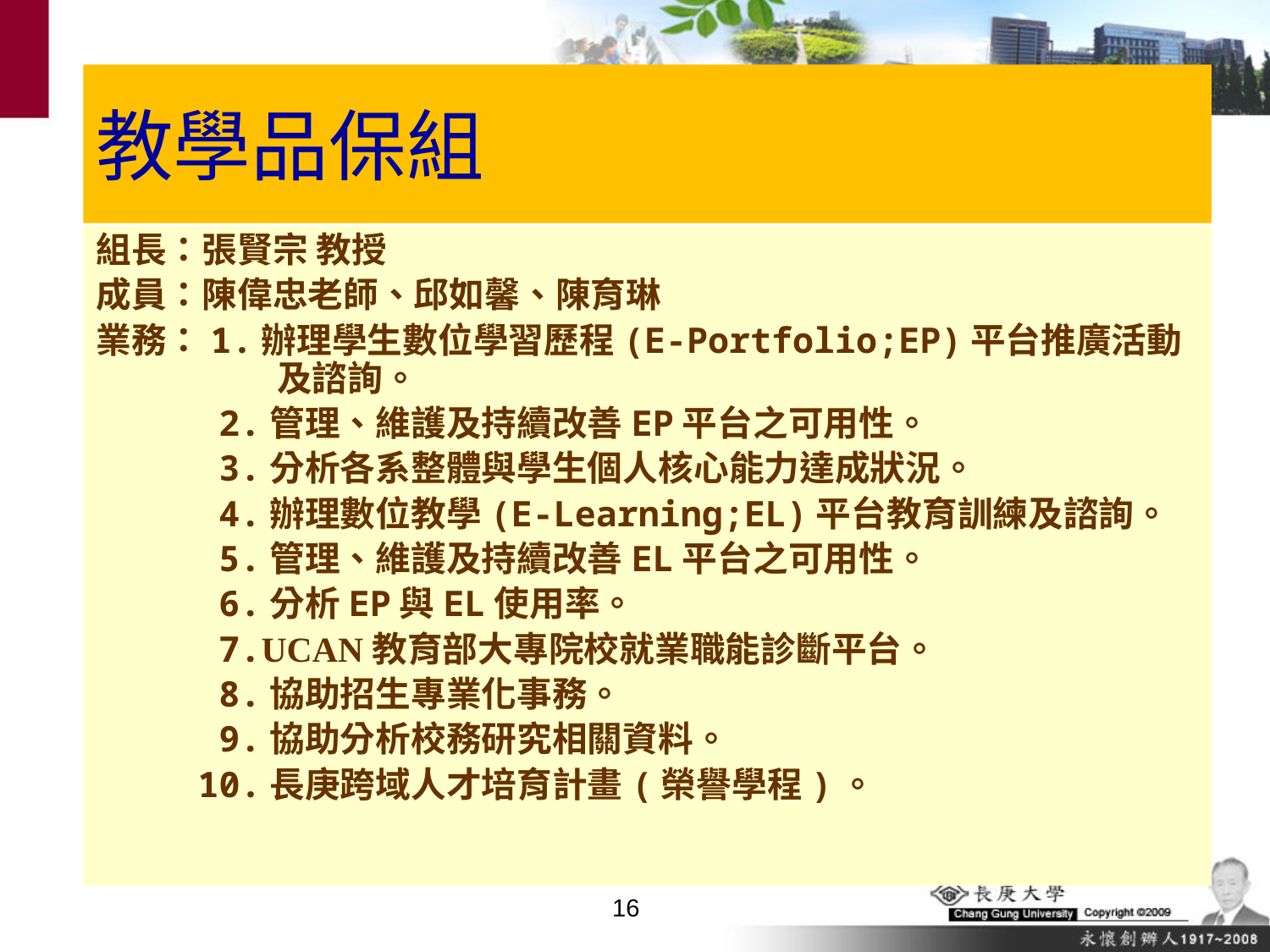

# 教學品保組
組長：張賢宗 教授
成員：陳偉忠老師、邱如馨、陳育琳
業務：1.辦理學生數位學習歷程(E-Portfolio;EP)平台推廣活動
	  及諮詢。
   2.管理、維護及持續改善EP平台之可用性。
   3.分析各系整體與學生個人核心能力達成狀況。
   4.辦理數位教學(E-Learning;EL)平台教育訓練及諮詢。
   5.管理、維護及持續改善EL平台之可用性。
   6.分析EP與EL使用率。
   7.UCAN教育部大專院校就業職能診斷平台。
   8.協助招生專業化事務。
   9.協助分析校務研究相關資料。
  10.長庚跨域人才培育計畫(榮譽學程)。
16